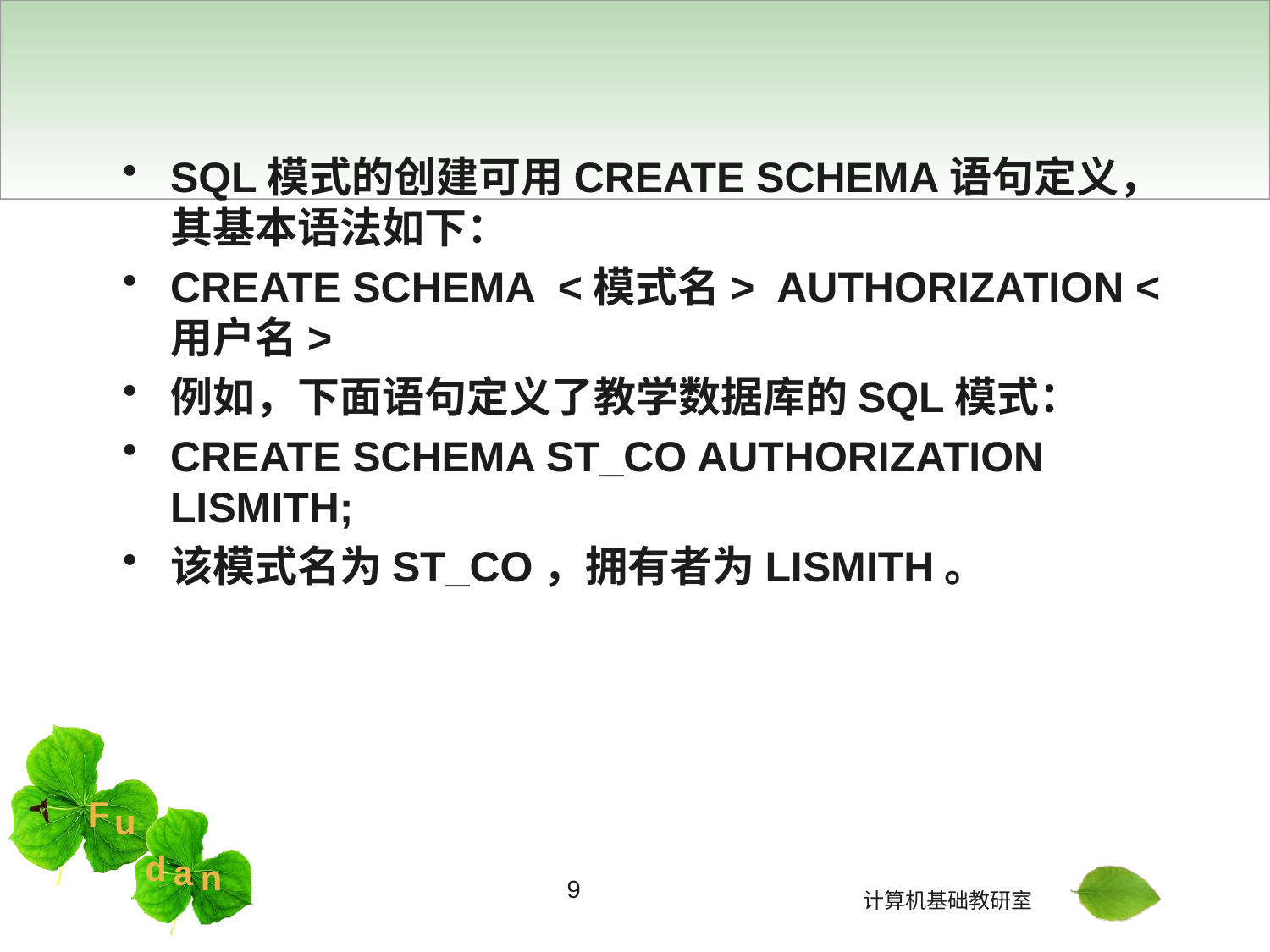

#
SQL模式的创建可用CREATE SCHEMA语句定义，其基本语法如下：
CREATE SCHEMA  <模式名>  AUTHORIZATION <用户名>
例如，下面语句定义了教学数据库的SQL模式：
CREATE SCHEMA ST_CO AUTHORIZATION LISMITH;
该模式名为ST_CO，拥有者为LISMITH。

9